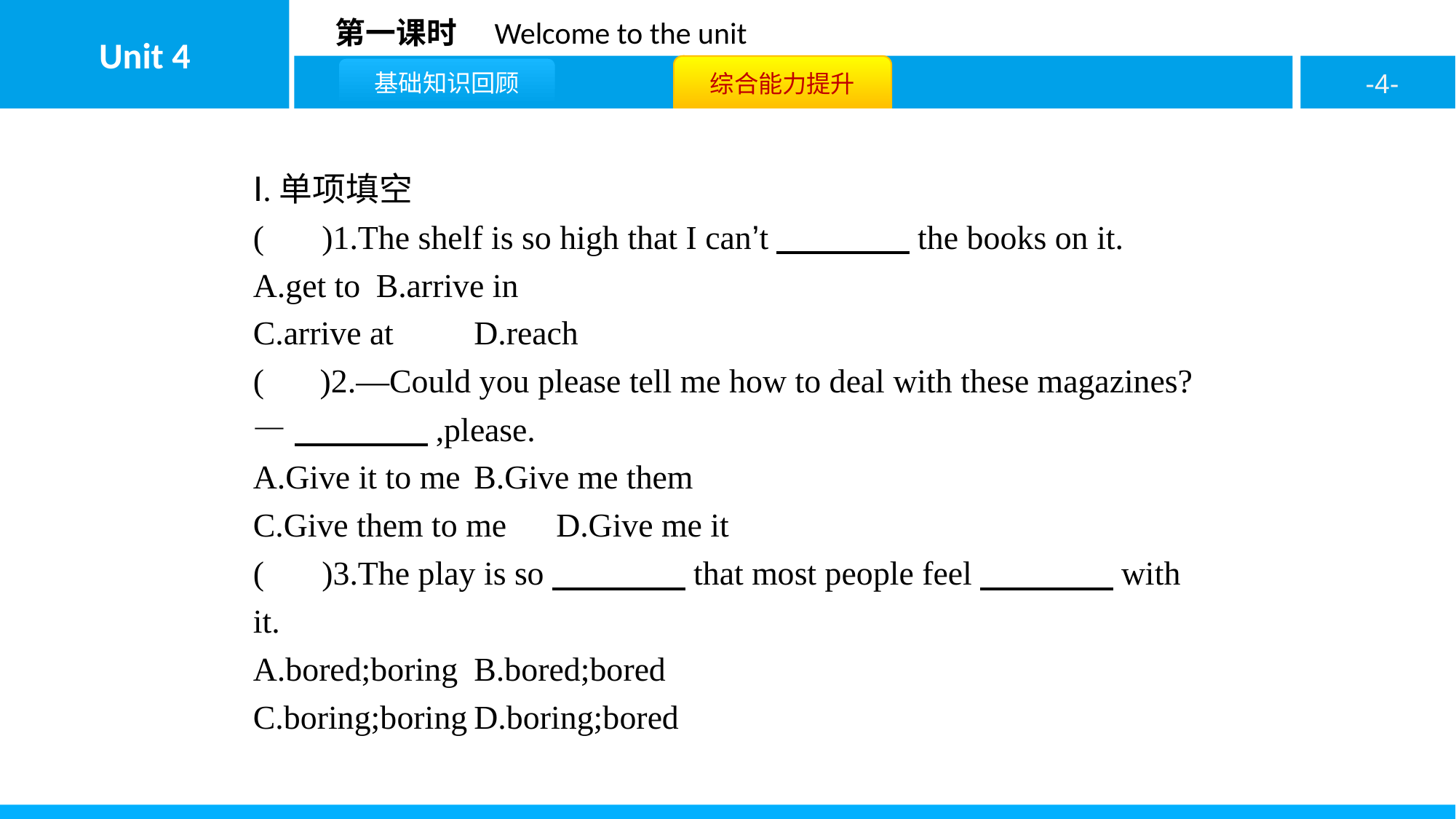

Ⅰ.单项填空
(  D  )1.The shelf is so high that I can’t　　　　the books on it.
A.get to	B.arrive in
C.arrive at	D.reach
(  C  )2.—Could you please tell me how to deal with these magazines?
—　　　　,please.
A.Give it to me	B.Give me them
C.Give them to me	D.Give me it
(  D  )3.The play is so　　　　that most people feel　　　　with it.
A.bored;boring	B.bored;bored
C.boring;boring	D.boring;bored